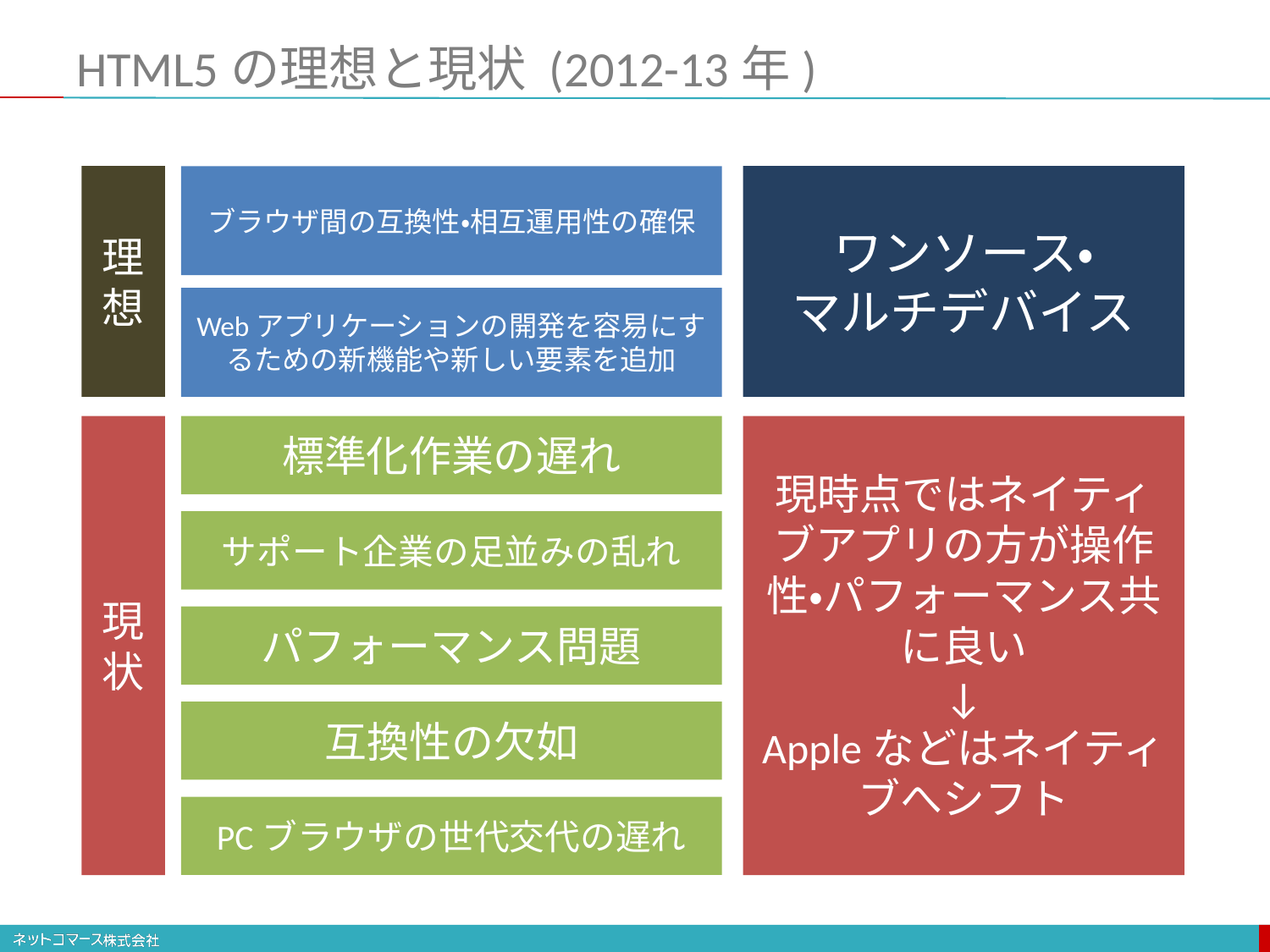

# HTML5の理想と現状 (2012-13年)
理想
ブラウザ間の互換性・相互運用性の確保
ワンソース・
マルチデバイス
Webアプリケーションの開発を容易にするための新機能や新しい要素を追加
現状
標準化作業の遅れ
現時点ではネイティブアプリの方が操作性・パフォーマンス共に良い
↓
Appleなどはネイティブへシフト
サポート企業の足並みの乱れ
パフォーマンス問題
互換性の欠如
PCブラウザの世代交代の遅れ